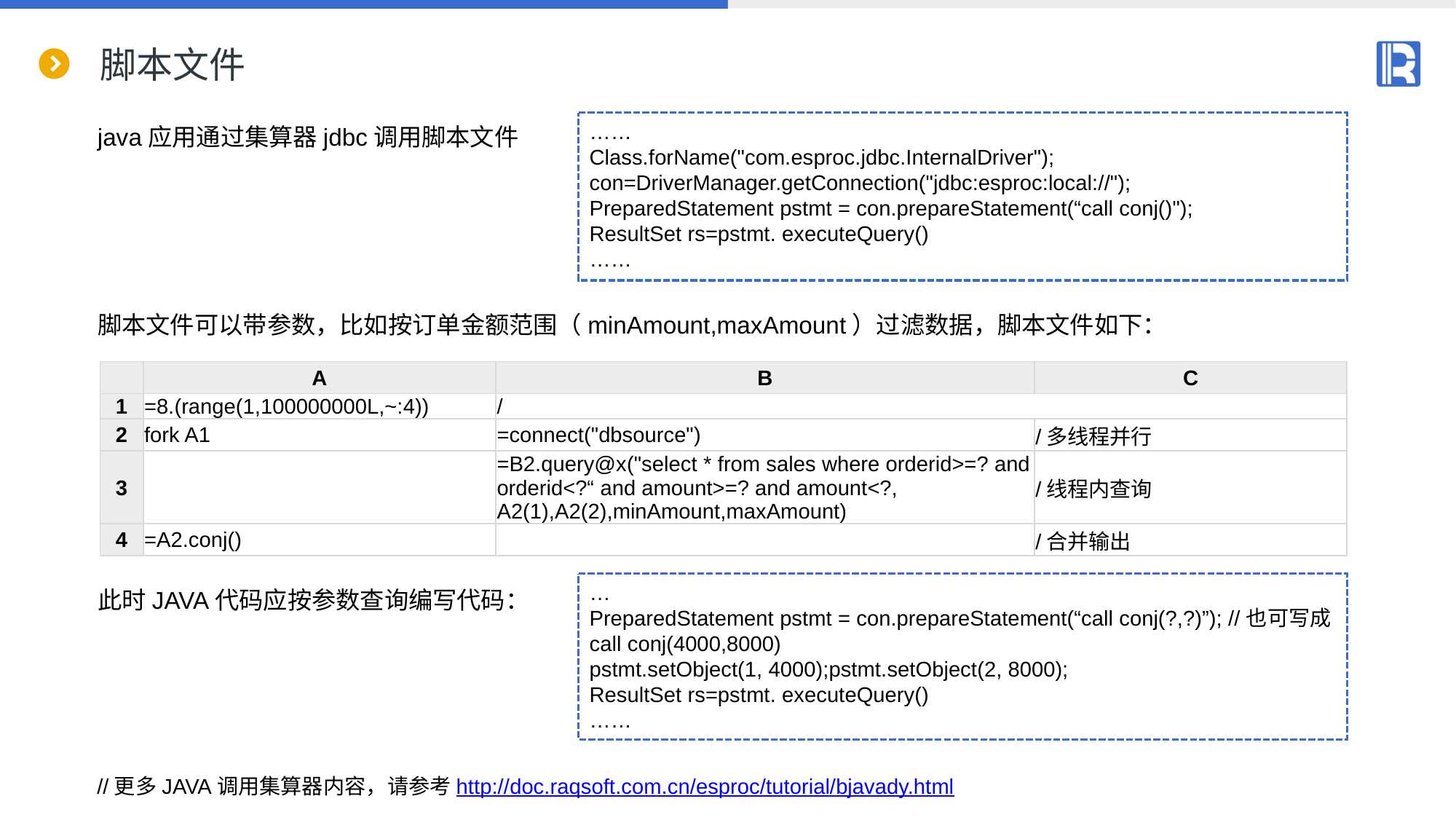

# 脚本文件
java应用通过集算器jdbc调用脚本文件
……
Class.forName("com.esproc.jdbc.InternalDriver");
con=DriverManager.getConnection("jdbc:esproc:local://");
PreparedStatement pstmt = con.prepareStatement(“call conj()");
ResultSet rs=pstmt. executeQuery()
……
脚本文件可以带参数，比如按订单金额范围（minAmount,maxAmount）过滤数据，脚本文件如下：
|  | A | B | C |
| --- | --- | --- | --- |
| 1 | =8.(range(1,100000000L,~:4)) | / |  |
| 2 | fork A1 | =connect("dbsource") | /多线程并行 |
| 3 |  | =B2.query@x("select \* from sales where orderid>=? and orderid<?“ and amount>=? and amount<?, A2(1),A2(2),minAmount,maxAmount) | /线程内查询 |
| 4 | =A2.conj() |  | /合并输出 |
此时JAVA代码应按参数查询编写代码：
…
PreparedStatement pstmt = con.prepareStatement(“call conj(?,?)”); //也可写成call conj(4000,8000)
pstmt.setObject(1, 4000);pstmt.setObject(2, 8000);
ResultSet rs=pstmt. executeQuery()
……
//更多JAVA调用集算器内容，请参考http://doc.raqsoft.com.cn/esproc/tutorial/bjavady.html